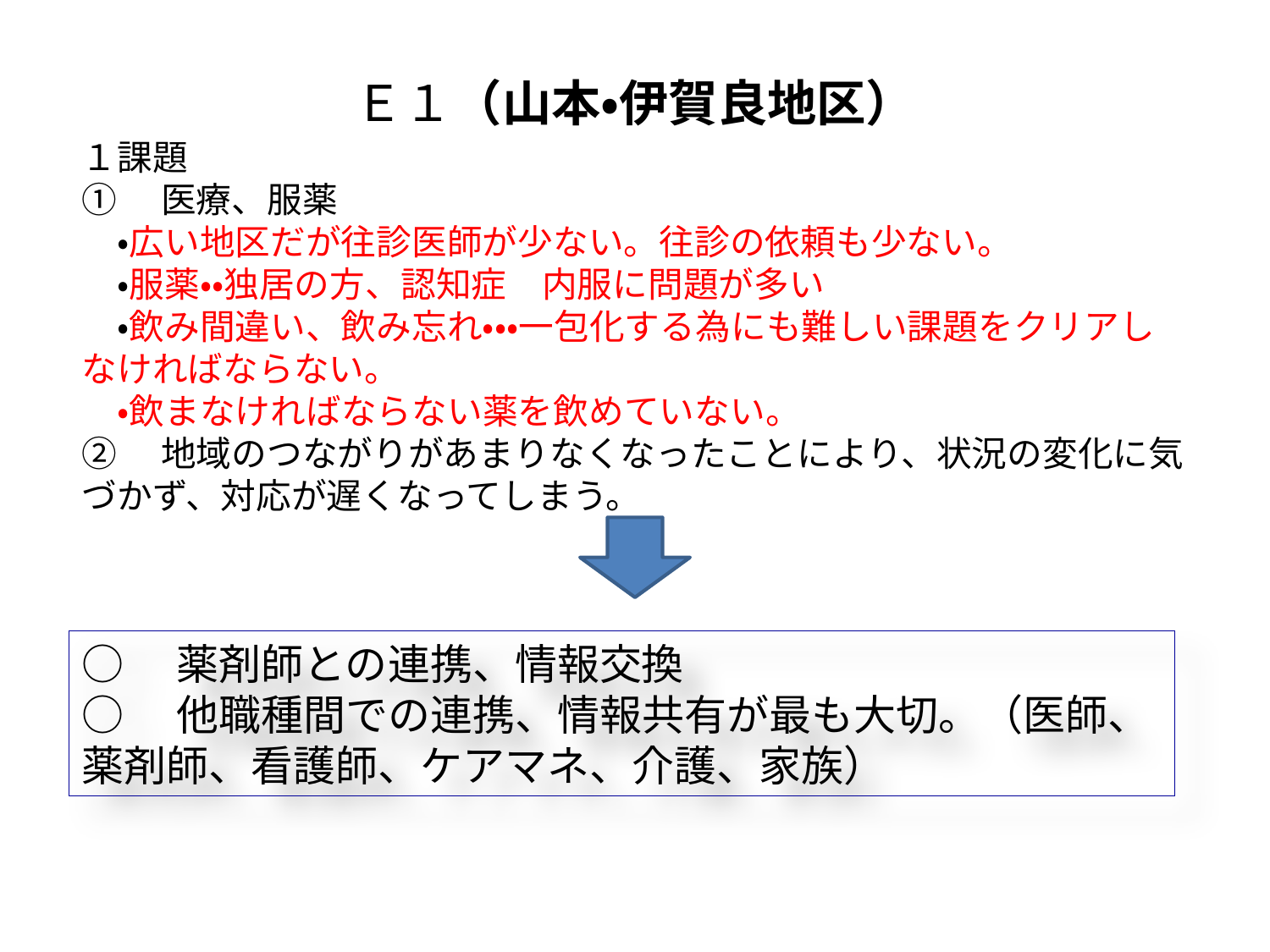

Ｅ１（山本・伊賀良地区）
１課題
①　医療、服薬
　・広い地区だが往診医師が少ない。往診の依頼も少ない。
　・服薬・・独居の方、認知症　内服に問題が多い
　・飲み間違い、飲み忘れ・・・一包化する為にも難しい課題をクリアしなければならない。
　・飲まなければならない薬を飲めていない。
②　地域のつながりがあまりなくなったことにより、状況の変化に気づかず、対応が遅くなってしまう。

○　薬剤師との連携、情報交換
○　他職種間での連携、情報共有が最も大切。（医師、薬剤師、看護師、ケアマネ、介護、家族）